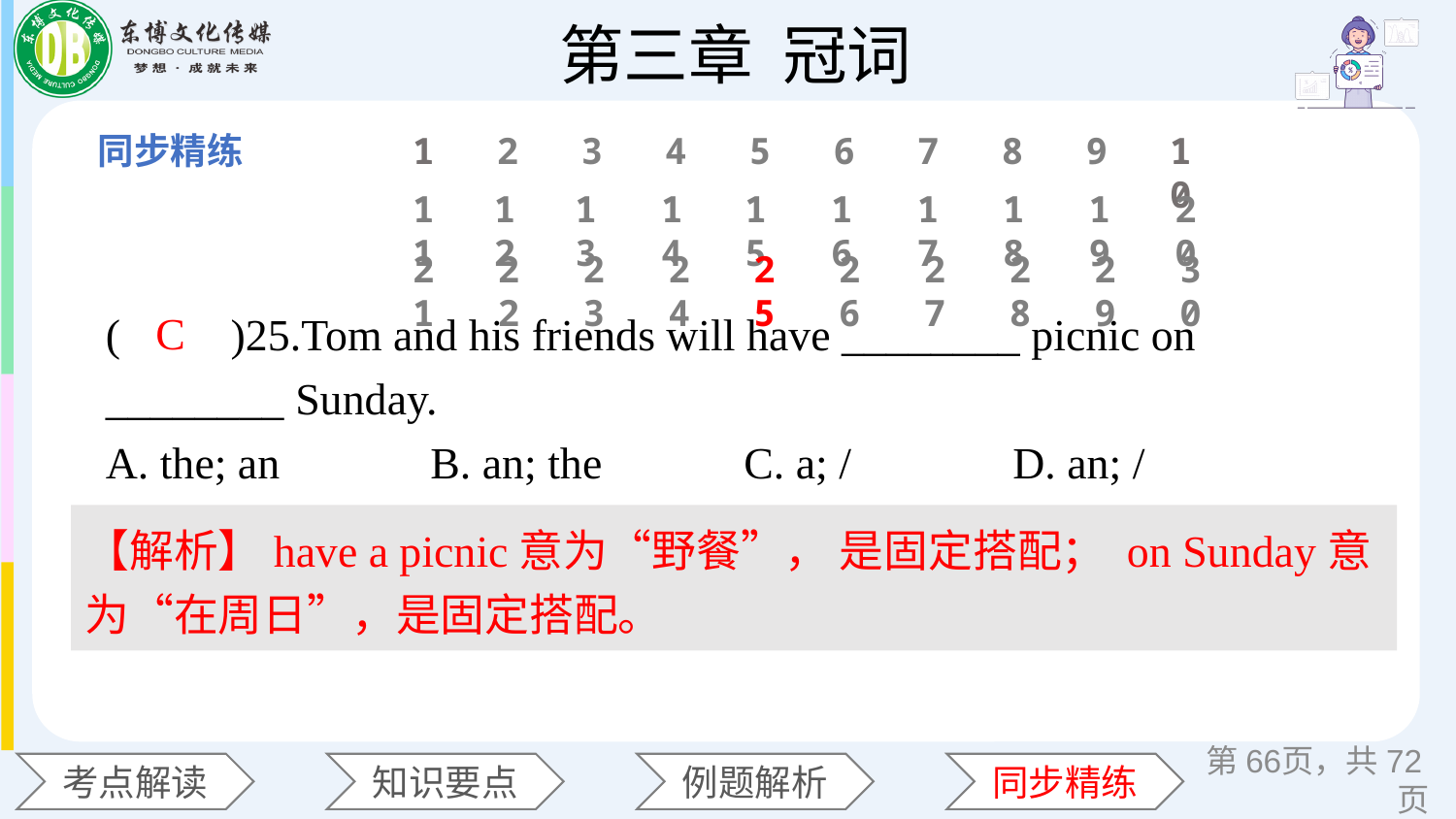

1
2
3
4
5
6
7
8
9
10
11
12
13
14
15
16
17
18
19
20
21
22
23
24
25
26
27
28
29
30
(　　)25.Tom and his friends will have ________ picnic on ________ Sunday.
A. the; an    	   B. an; the    	     C. a; /    	   D. an; /
C
【解析】have a picnic意为“野餐”， 是固定搭配； on Sunday意为“在周日”，是固定搭配。
第66页，共72页